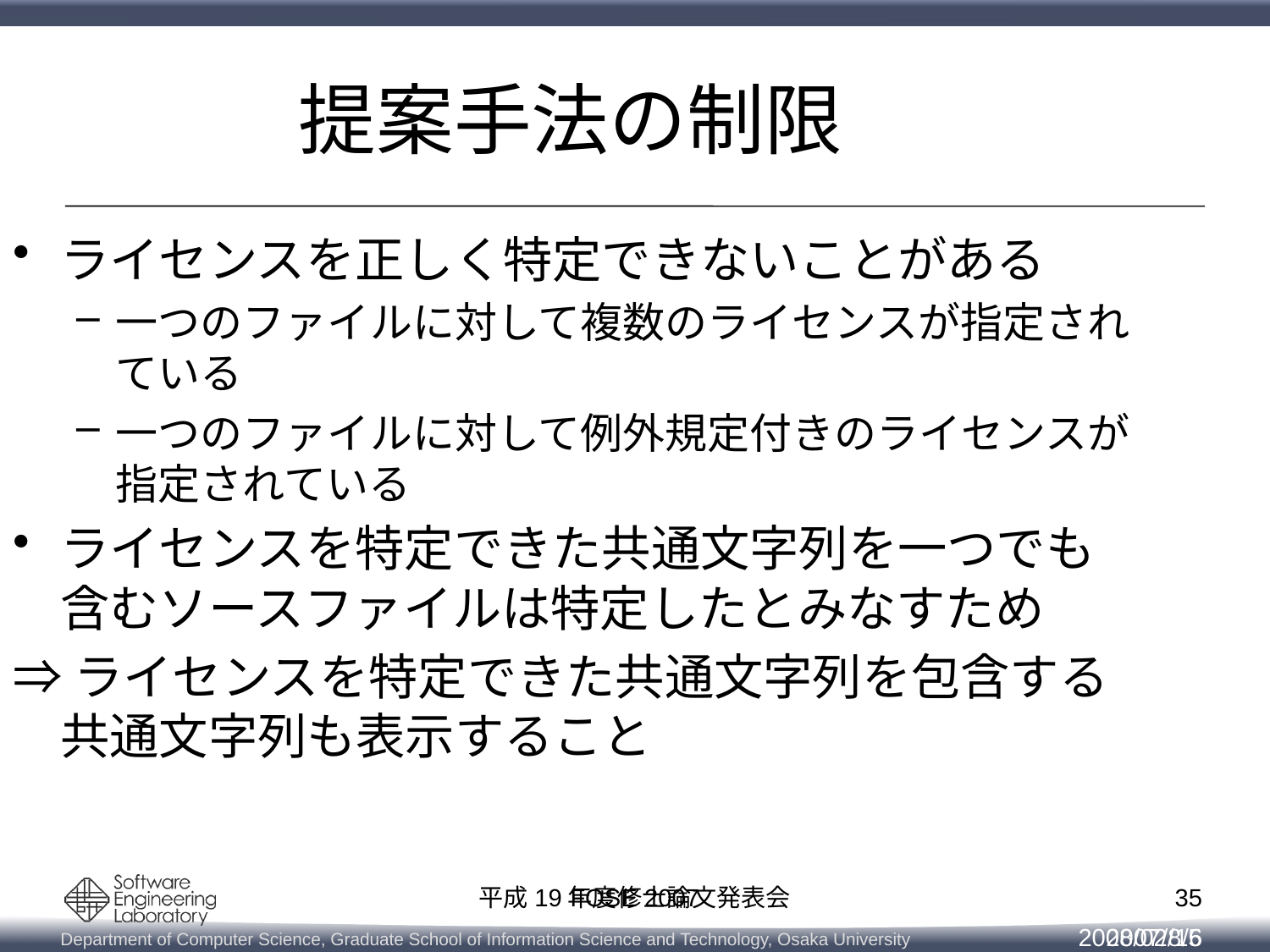

提案手法の制限
ライセンスを正しく特定できないことがある
一つのファイルに対して複数のライセンスが指定されている
一つのファイルに対して例外規定付きのライセンスが指定されている
ライセンスを特定できた共通文字列を一つでも含むソースファイルは特定したとみなすため
⇒ライセンスを特定できた共通文字列を包含する共通文字列も表示すること

35
平成19年度修士論文発表会
FOSE 2007
2008/02/15
2007/8/6